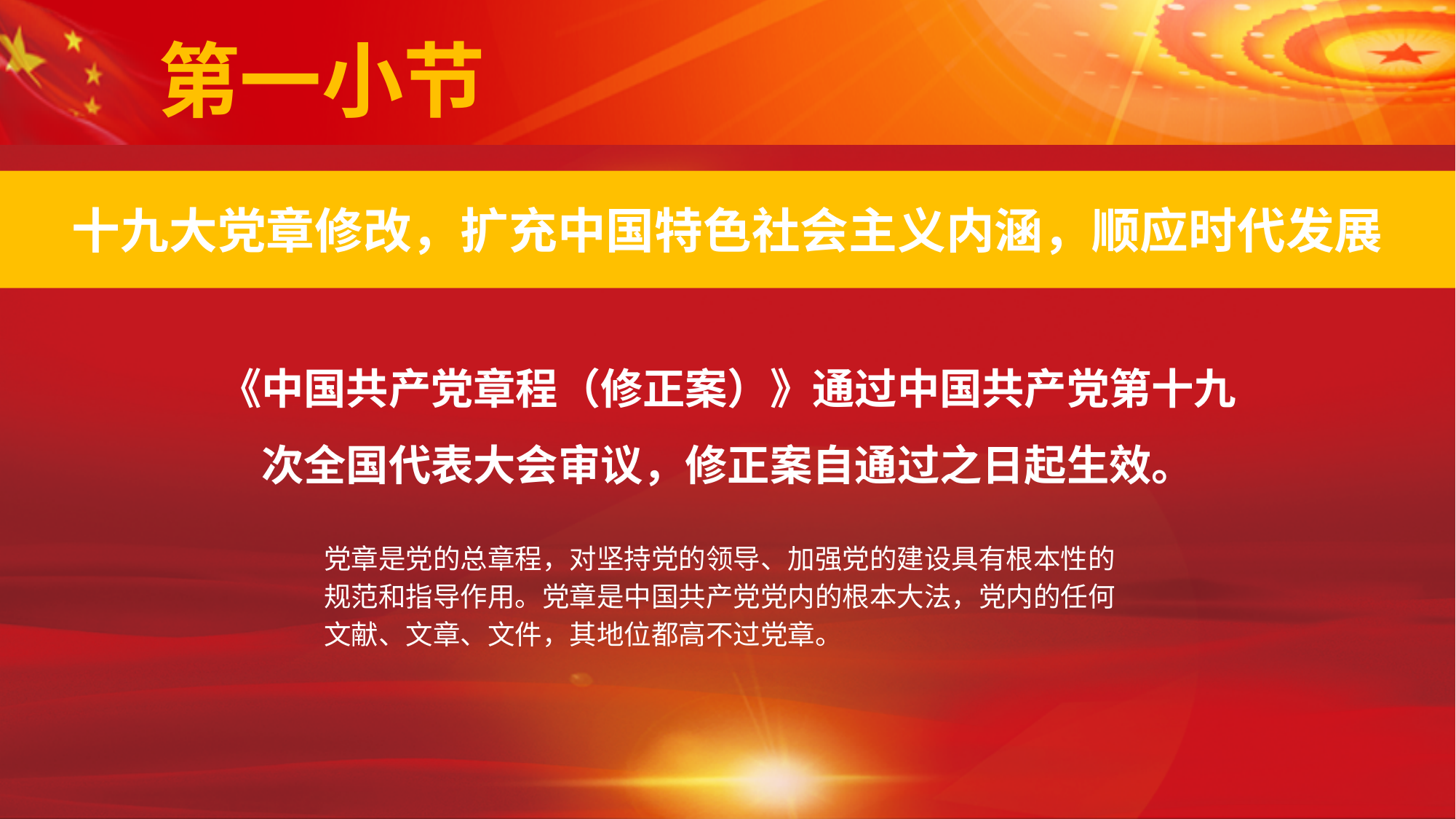

第一小节
十九大党章修改，扩充中国特色社会主义内涵，顺应时代发展
《中国共产党章程（修正案）》通过中国共产党第十九次全国代表大会审议，修正案自通过之日起生效。
党章是党的总章程，对坚持党的领导、加强党的建设具有根本性的规范和指导作用。党章是中国共产党党内的根本大法，党内的任何文献、文章、文件，其地位都高不过党章。